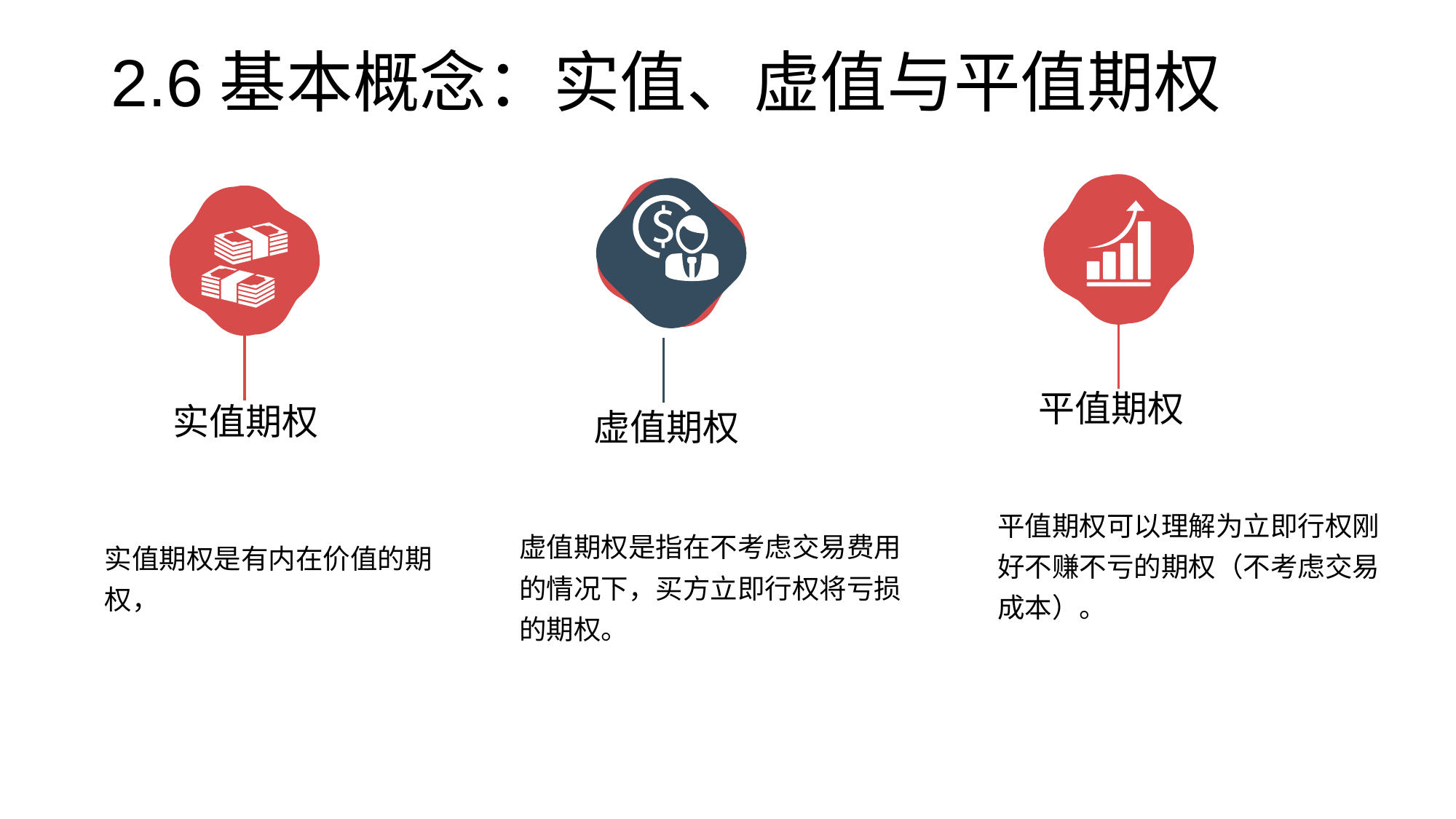

# 2.6基本概念：实值、虚值与平值期权

平值期权
实值期权
虚值期权
平值期权可以理解为立即行权刚好不赚不亏的期权（不考虑交易成本）。
虚值期权是指在不考虑交易费用的情况下，买方立即行权将亏损的期权。
实值期权是有内在价值的期权，